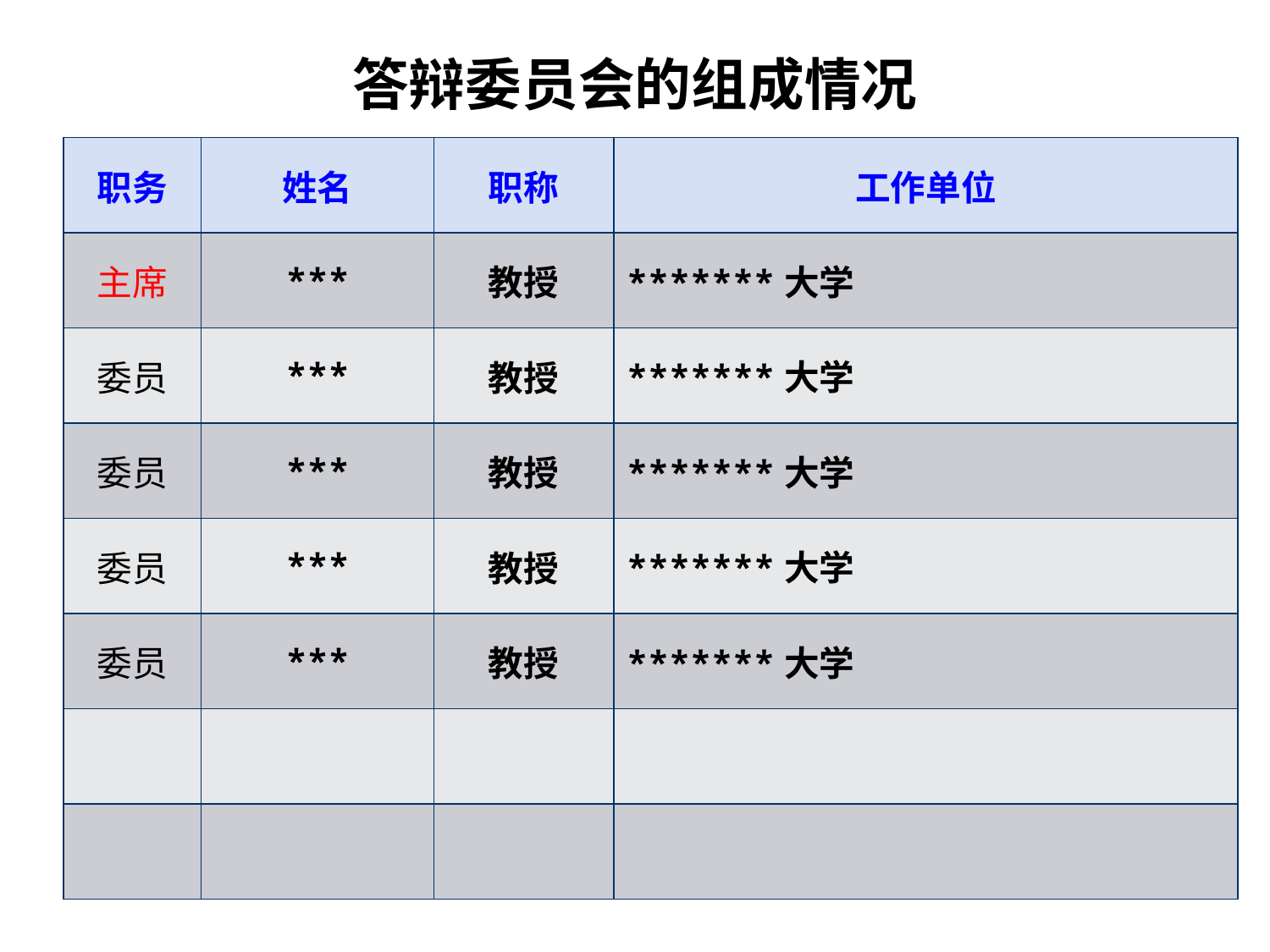

# 答辩委员会的组成情况
| 职务 | 姓名 | 职称 | 工作单位 |
| --- | --- | --- | --- |
| 主席 | \*\*\* | 教授 | \*\*\*\*\*\*\*大学 |
| 委员 | \*\*\* | 教授 | \*\*\*\*\*\*\*大学 |
| 委员 | \*\*\* | 教授 | \*\*\*\*\*\*\*大学 |
| 委员 | \*\*\* | 教授 | \*\*\*\*\*\*\*大学 |
| 委员 | \*\*\* | 教授 | \*\*\*\*\*\*\*大学 |
|  |  |  |  |
|  |  |  |  |